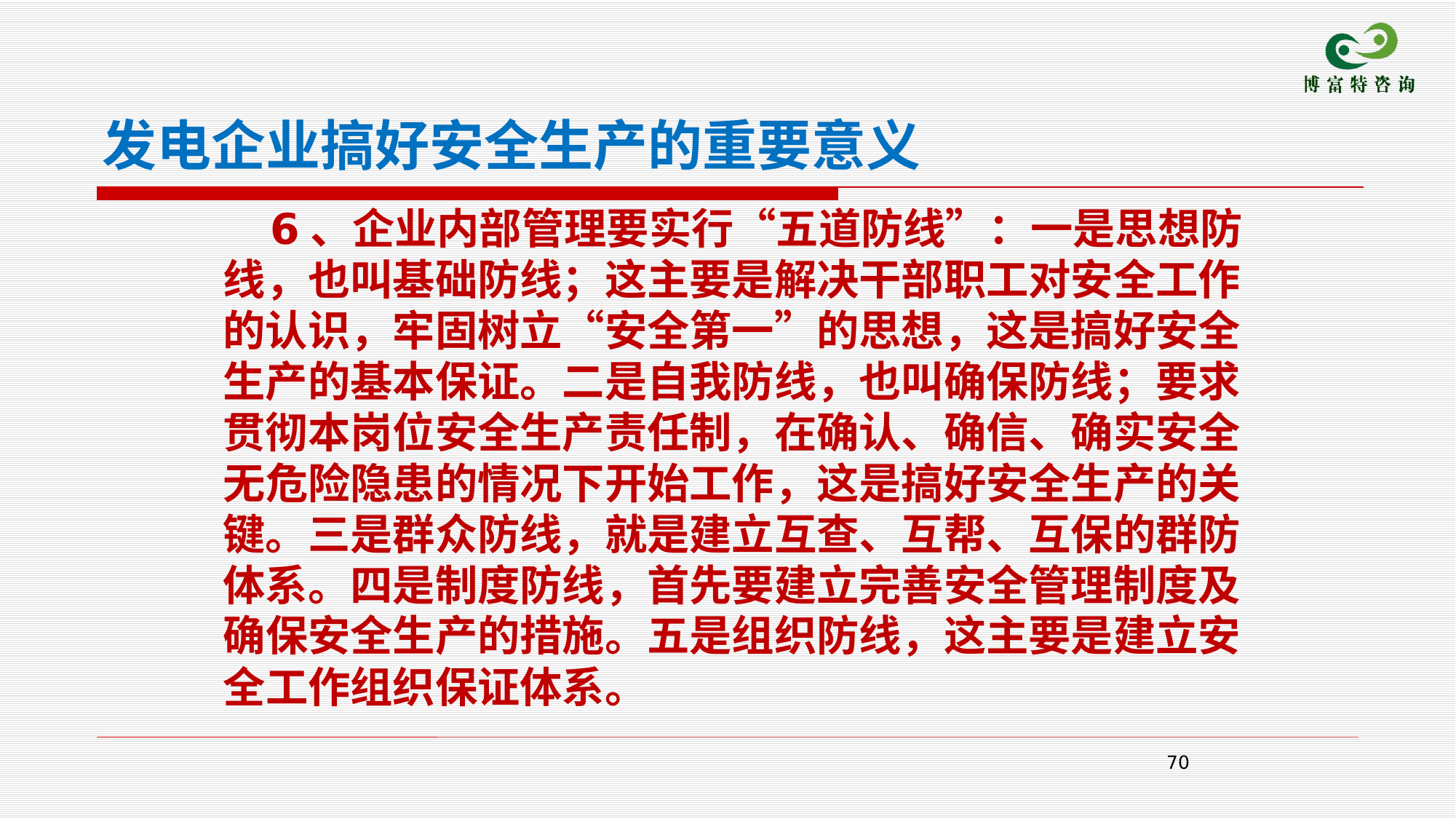

发电企业搞好安全生产的重要意义
       6、企业内部管理要实行“五道防线”：一是思想防线，也叫基础防线；这主要是解决干部职工对安全工作的认识，牢固树立“安全第一”的思想，这是搞好安全生产的基本保证。二是自我防线，也叫确保防线；要求贯彻本岗位安全生产责任制，在确认、确信、确实安全无危险隐患的情况下开始工作，这是搞好安全生产的关键。三是群众防线，就是建立互查、互帮、互保的群防体系。四是制度防线，首先要建立完善安全管理制度及确保安全生产的措施。五是组织防线，这主要是建立安全工作组织保证体系。

70